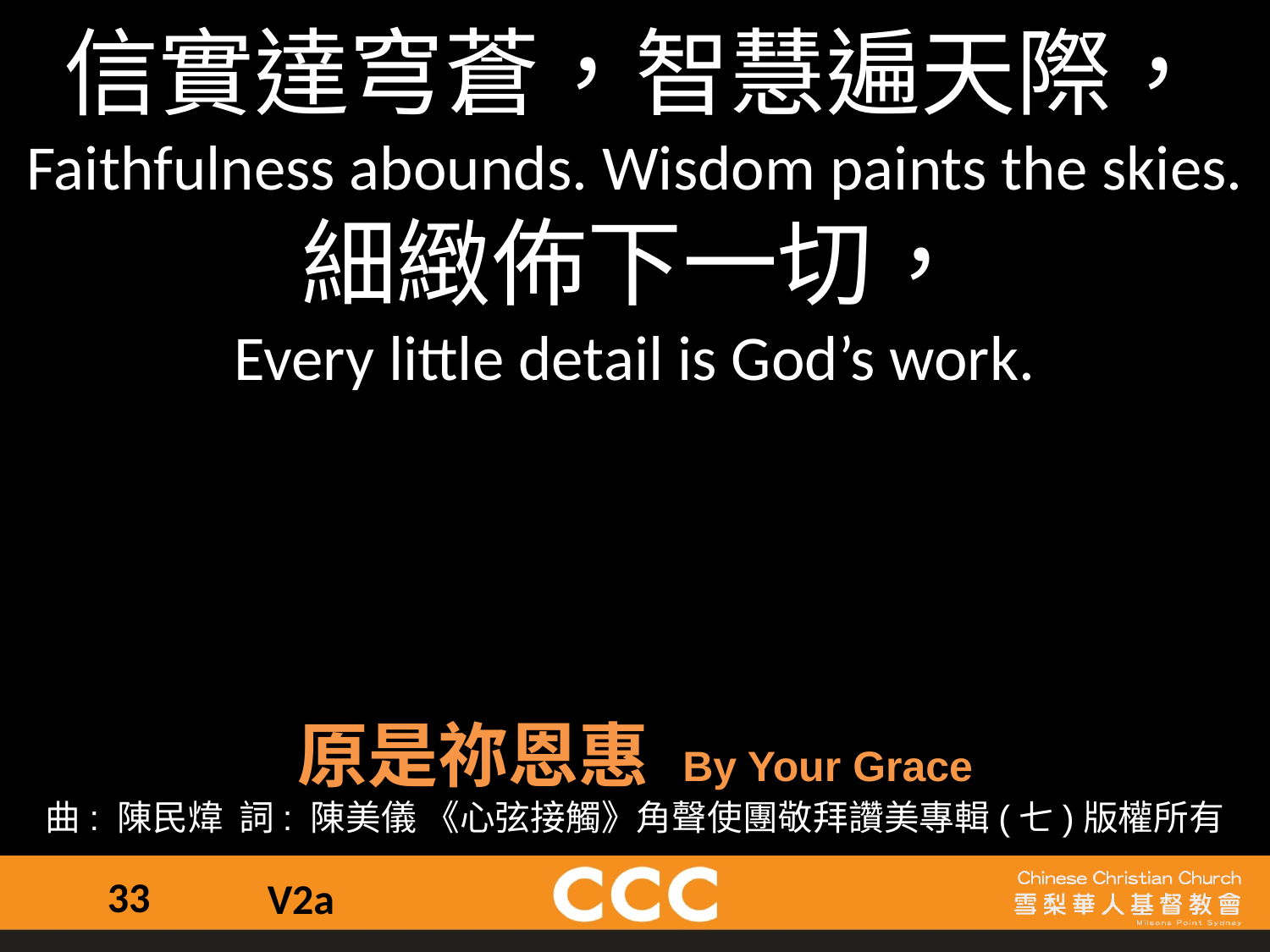

信實達穹蒼，智慧遍天際，
Faithfulness abounds. Wisdom paints the skies.
細緻佈下一切，
Every little detail is God’s work.
原是祢恩惠 By Your Grace
曲: 陳民煒  詞: 陳美儀 《心弦接觸》角聲使團敬拜讚美專輯(七)版權所有
33
V2a